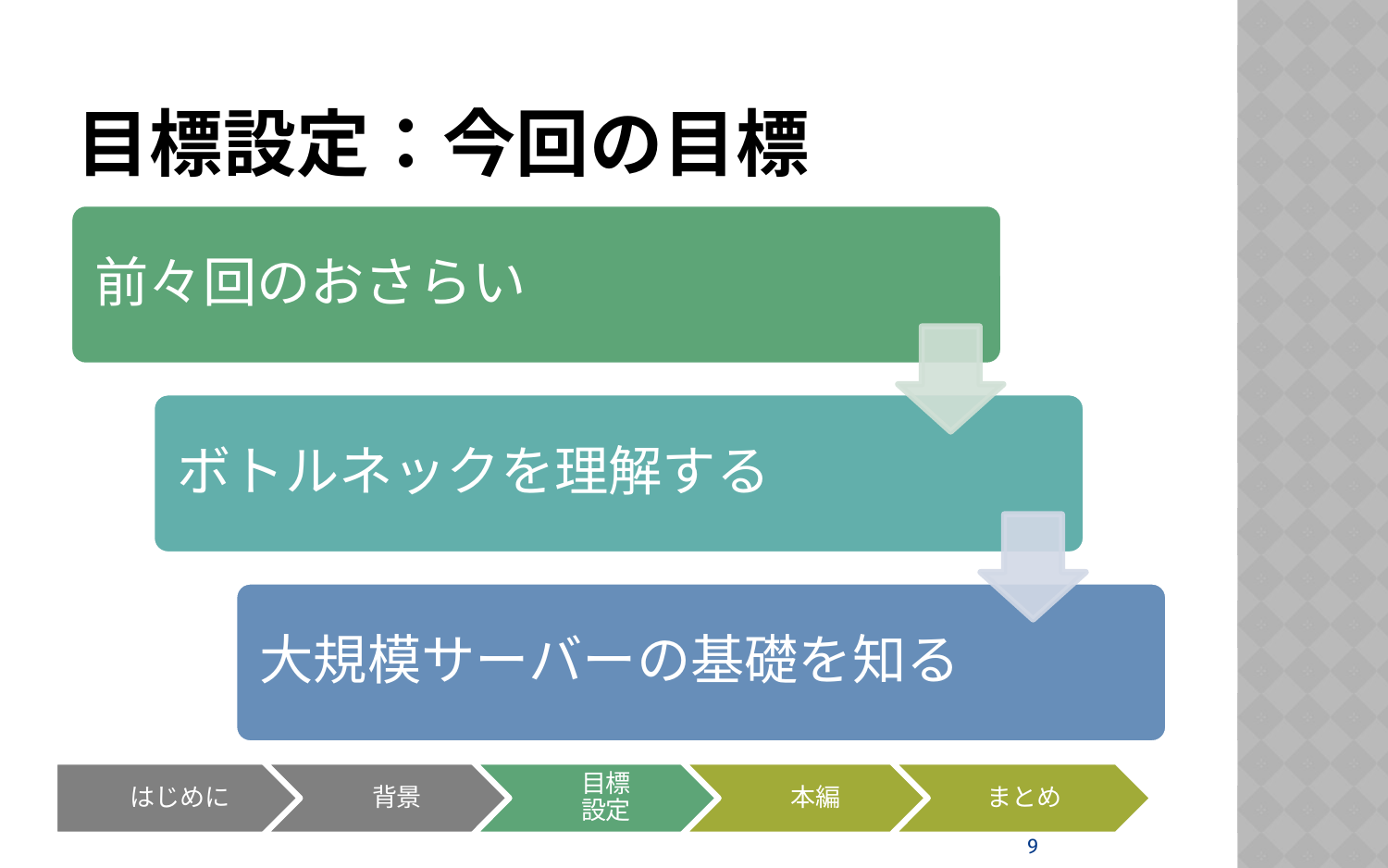

# 目標設定：今回の目標
前々回のおさらい
ボトルネックを理解する
大規模サーバーの基礎を知る

はじめに
背景
目標
設定
本編
まとめ
9